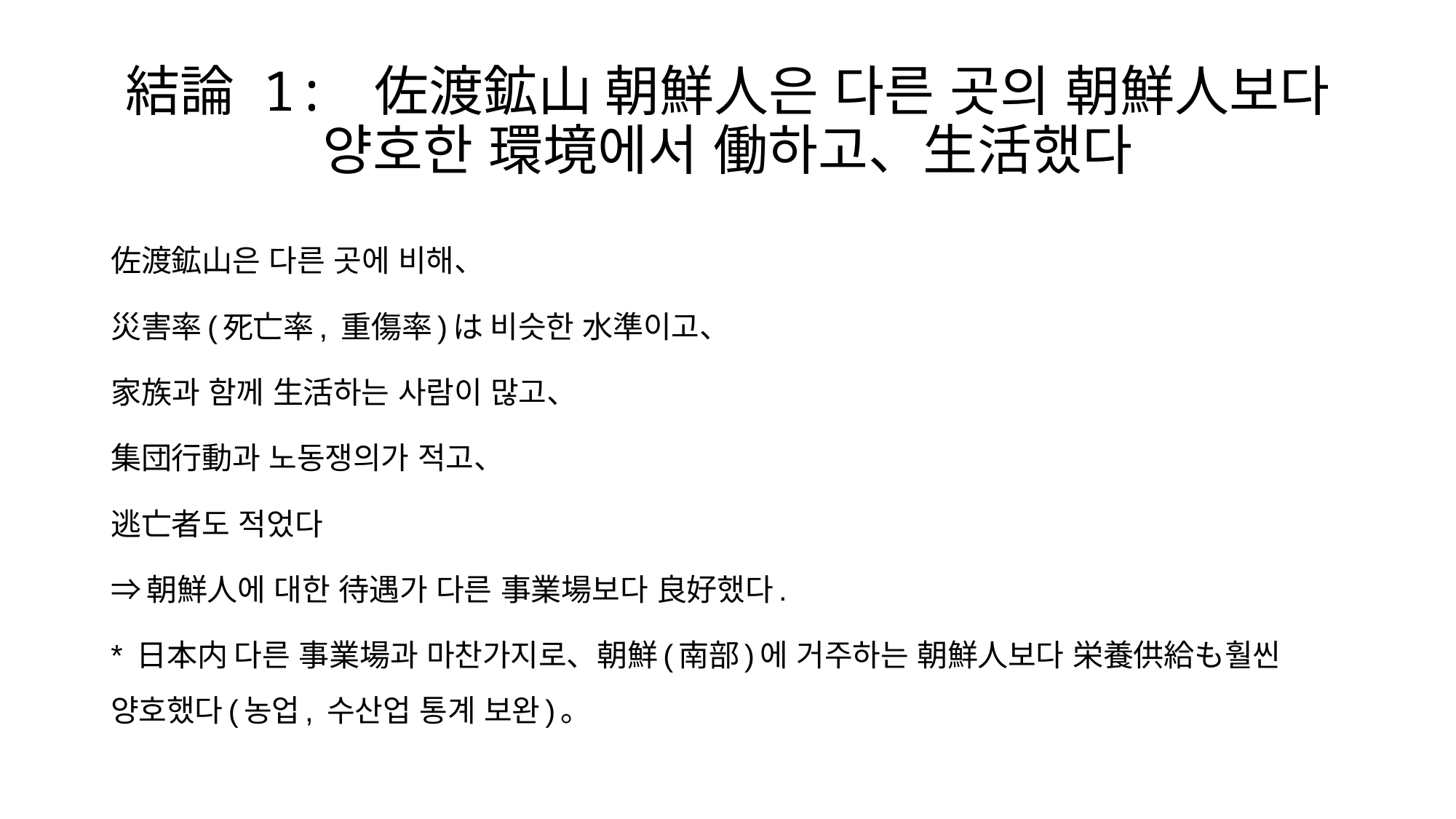

# 結論 1: 佐渡鉱山 朝鮮人은 다른 곳의 朝鮮人보다 양호한 環境에서 働하고、生活했다
佐渡鉱山은 다른 곳에 비해、
災害率(死亡率, 重傷率)は 비슷한 水準이고、
家族과 함께 生活하는 사람이 많고、
集団行動과 노동쟁의가 적고、
逃亡者도 적었다
⇒朝鮮人에 대한 待遇가 다른 事業場보다 良好했다.
* 日本内 다른 事業場과 마찬가지로、朝鮮(南部)에 거주하는 朝鮮人보다 栄養供給も훨씬 양호했다(농업, 수산업 통계 보완)。